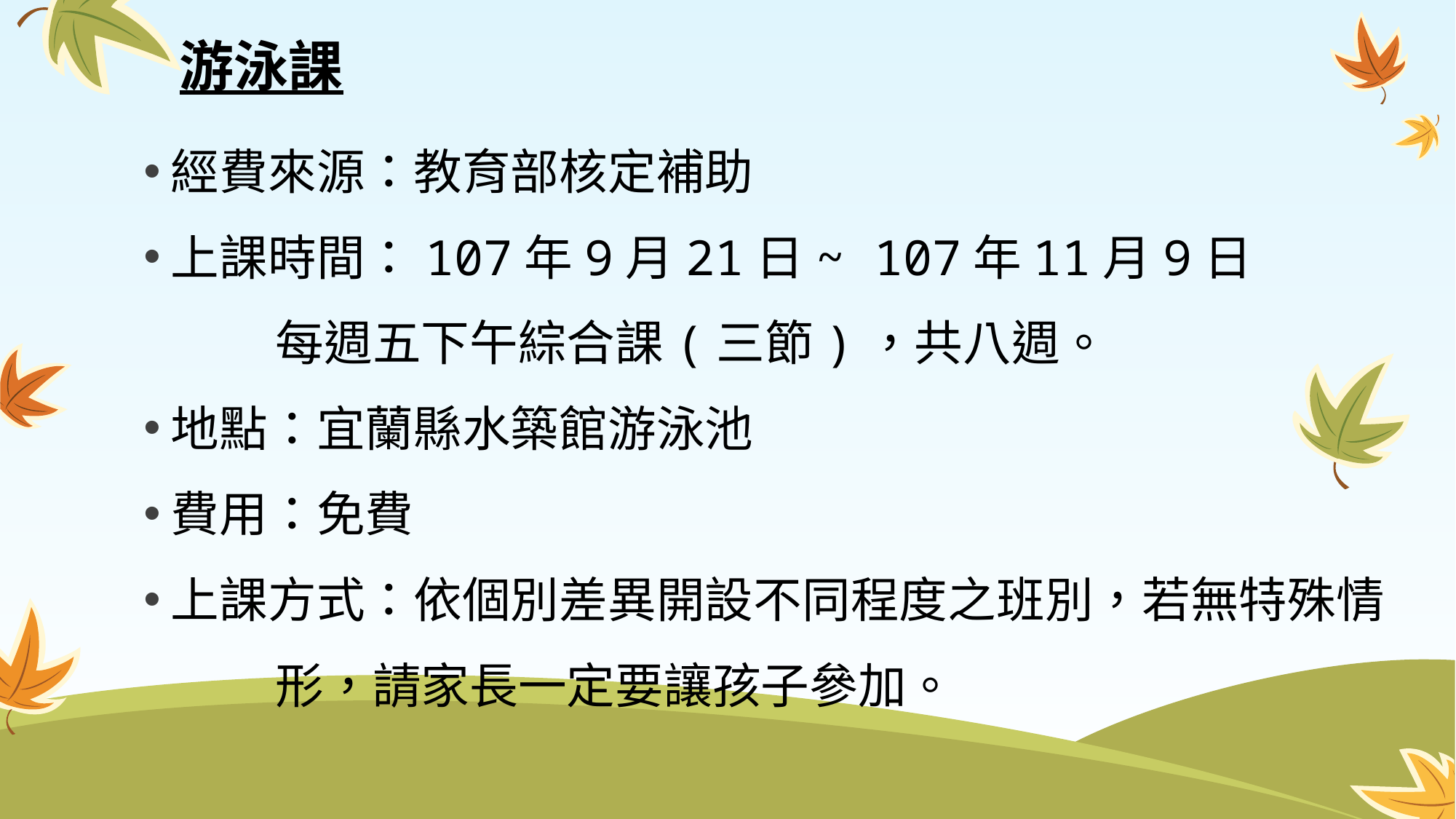

# 游泳課
經費來源：教育部核定補助
上課時間：107年9月21日~ 107年11月9日
           每週五下午綜合課(三節)，共八週。
地點：宜蘭縣水築館游泳池
費用：免費
上課方式：依個別差異開設不同程度之班別，若無特殊情
           形，請家長一定要讓孩子參加。